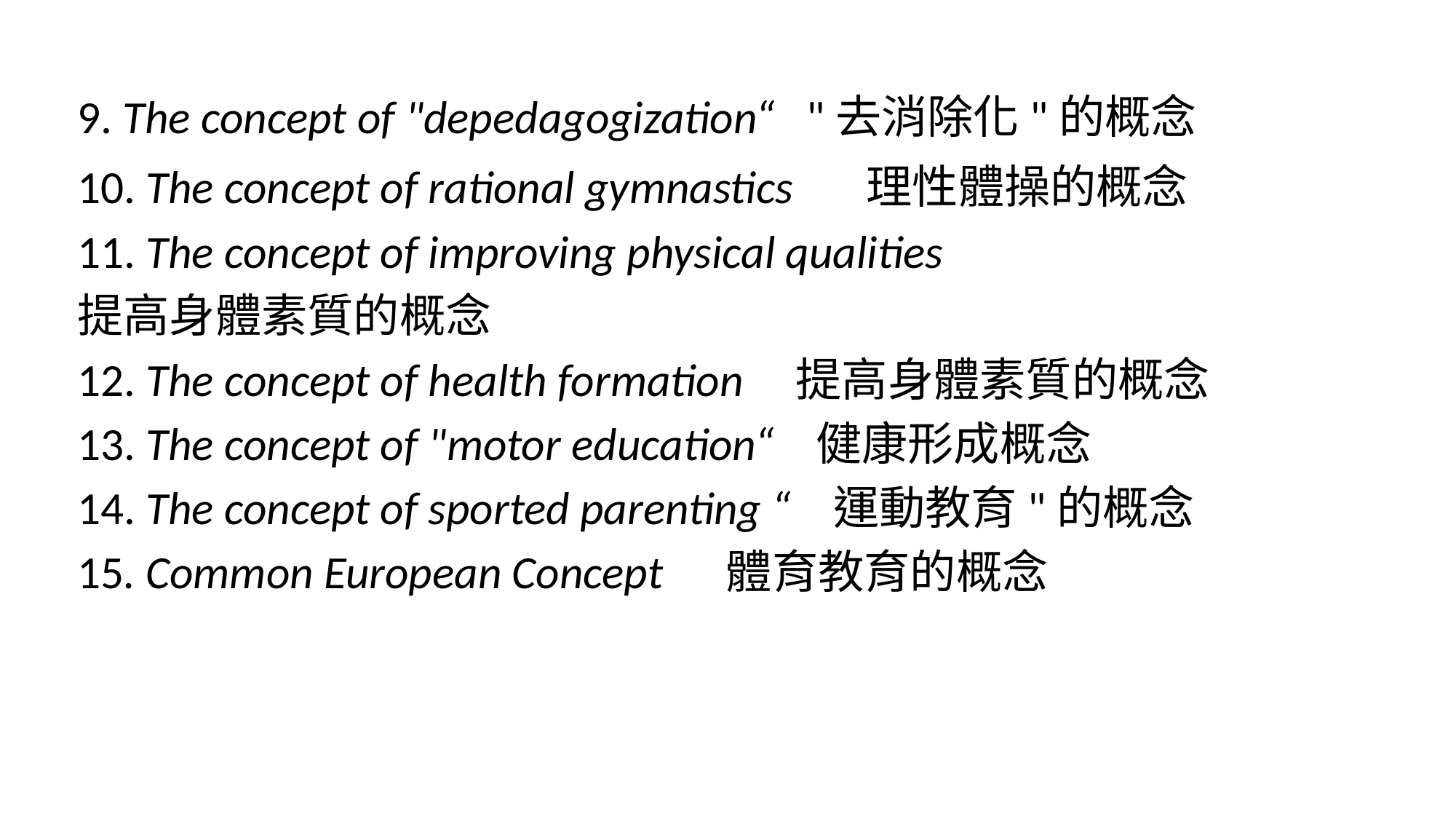

9. The concept of "depedagogization“   "去消除化"的概念
10. The concept of rational gymnastics      理性體操的概念
11. The concept of improving physical qualities
提高身體素質的概念
12. The concept of health formation    提高身體素質的概念
13. The concept of "motor education“   健康形成概念
14. The concept of sported parenting “   運動教育"的概念
15. Common European Concept     體育教育的概念